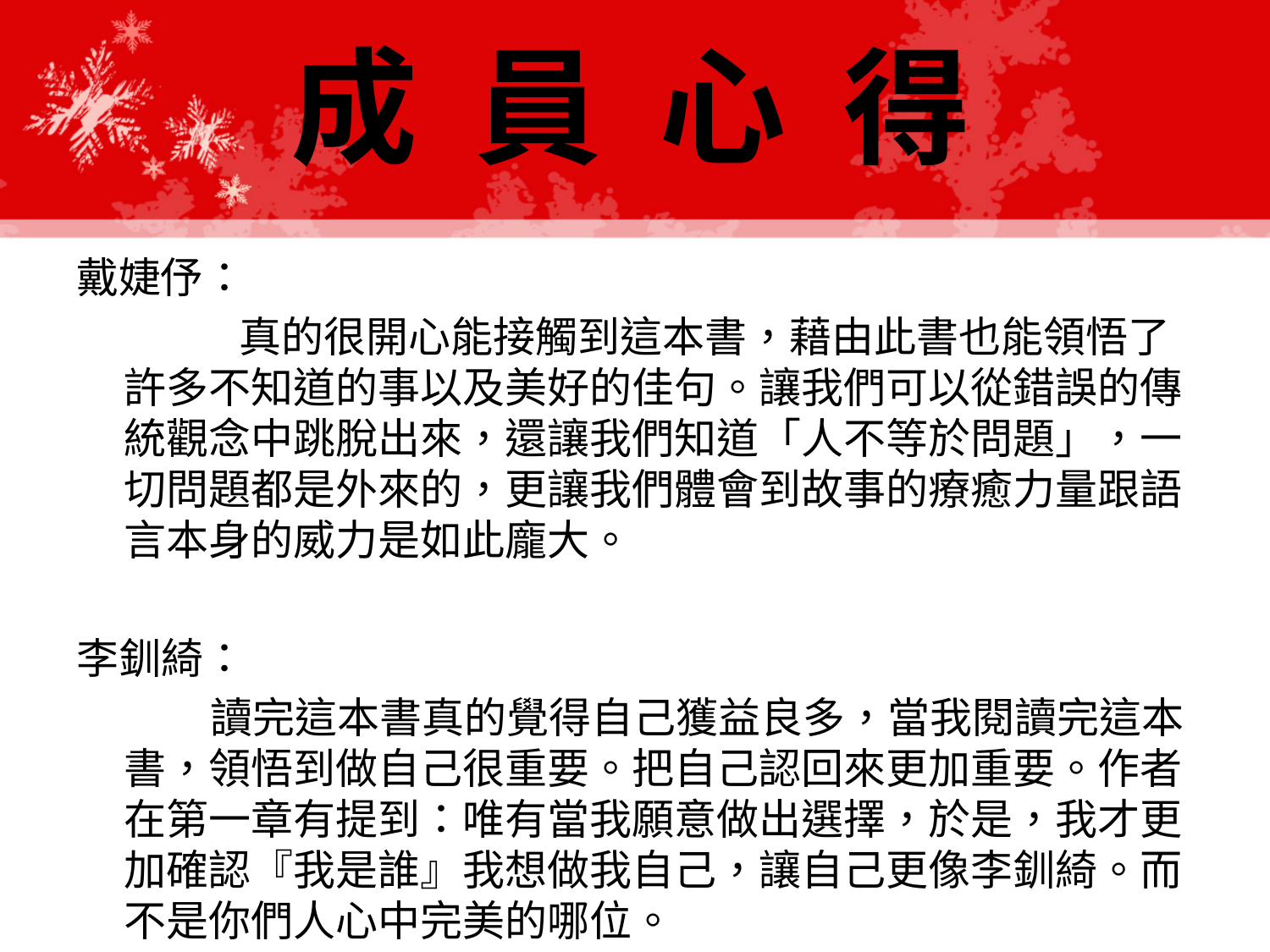

# 成  員  心  得
戴婕伃：
                真的很開心能接觸到這本書，藉由此書也能領悟了許多不知道的事以及美好的佳句。讓我們可以從錯誤的傳統觀念中跳脫出來，還讓我們知道「人不等於問題」，一切問題都是外來的，更讓我們體會到故事的療癒力量跟語言本身的威力是如此龐大。

李釧綺：
             讀完這本書真的覺得自己獲益良多，當我閱讀完這本書，領悟到做自己很重要。把自己認回來更加重要。作者在第一章有提到：唯有當我願意做出選擇，於是，我才更加確認『我是誰』我想做我自己，讓自己更像李釧綺。而不是你們人心中完美的哪位。